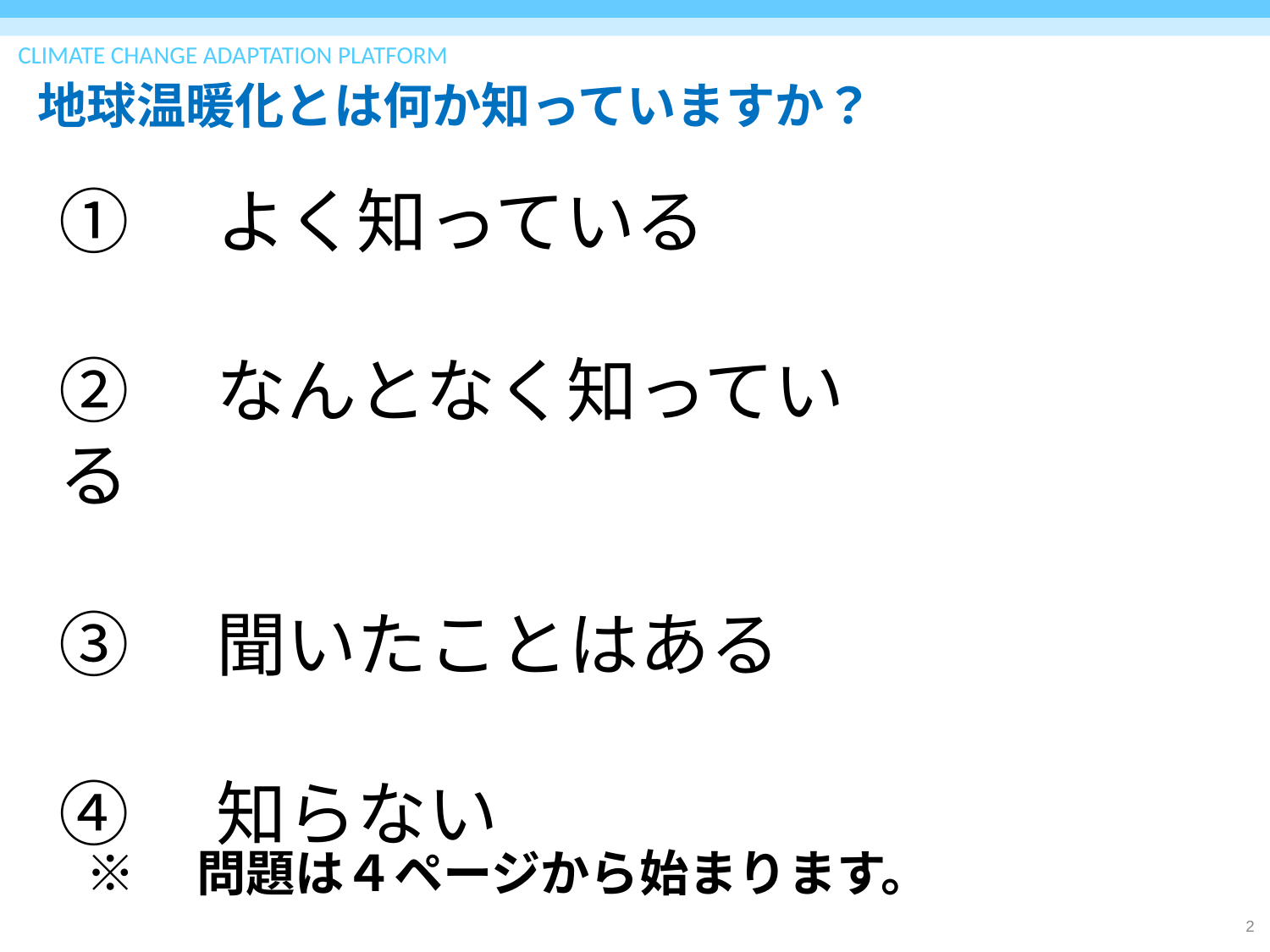

# 地球温暖化とは何か知っていますか？
①　よく知っている

②　なんとなく知っている

③　聞いたことはある

④　知らない
※　問題は４ページから始まります。
2